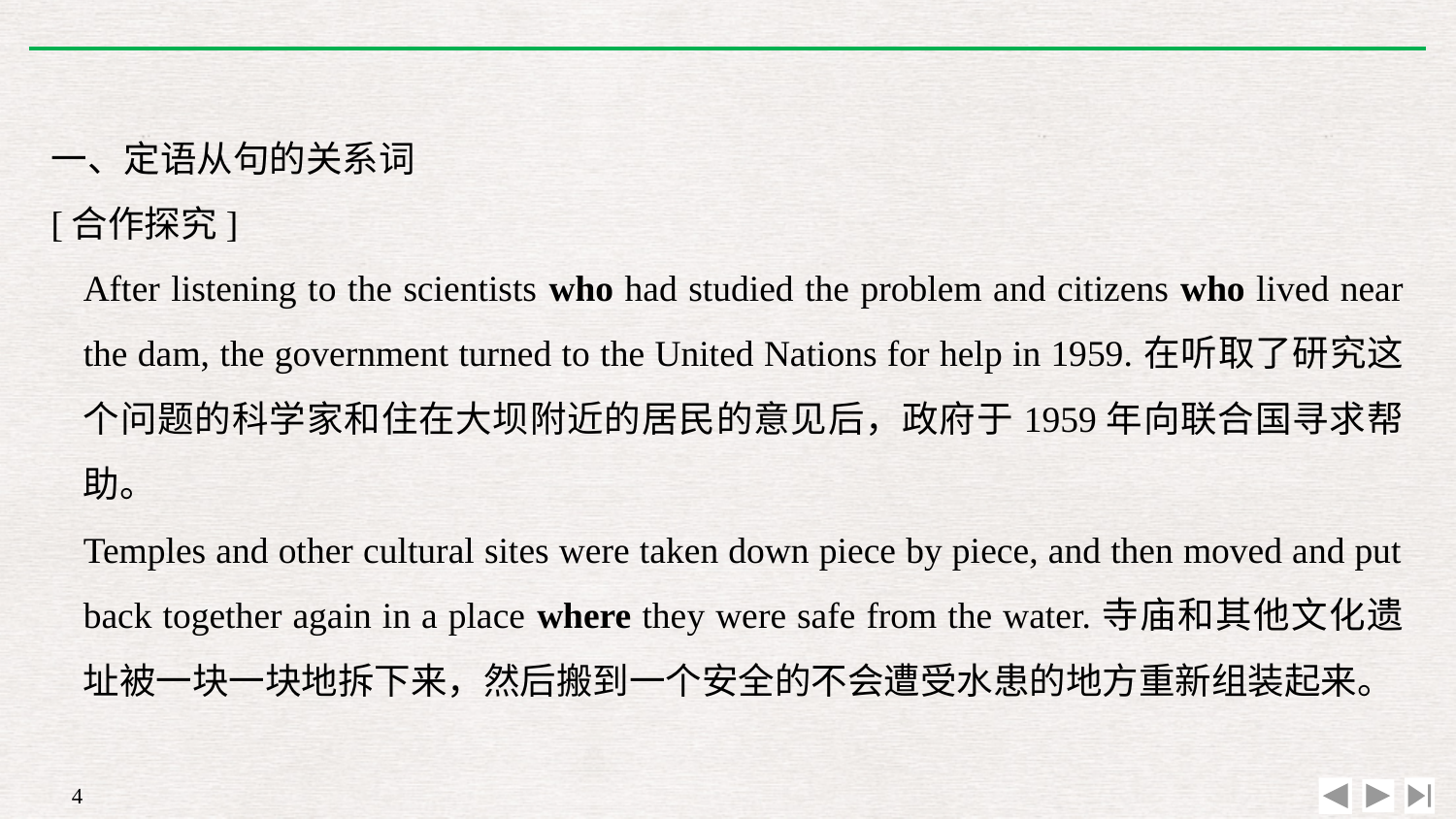

一、定语从句的关系词
[合作探究]
After listening to the scientists who had studied the problem and citizens who lived near the dam, the government turned to the United Nations for help in 1959.在听取了研究这个问题的科学家和住在大坝附近的居民的意见后，政府于1959年向联合国寻求帮助。
Temples and other cultural sites were taken down piece by piece, and then moved and put back together again in a place where they were safe from the water.寺庙和其他文化遗址被一块一块地拆下来，然后搬到一个安全的不会遭受水患的地方重新组装起来。